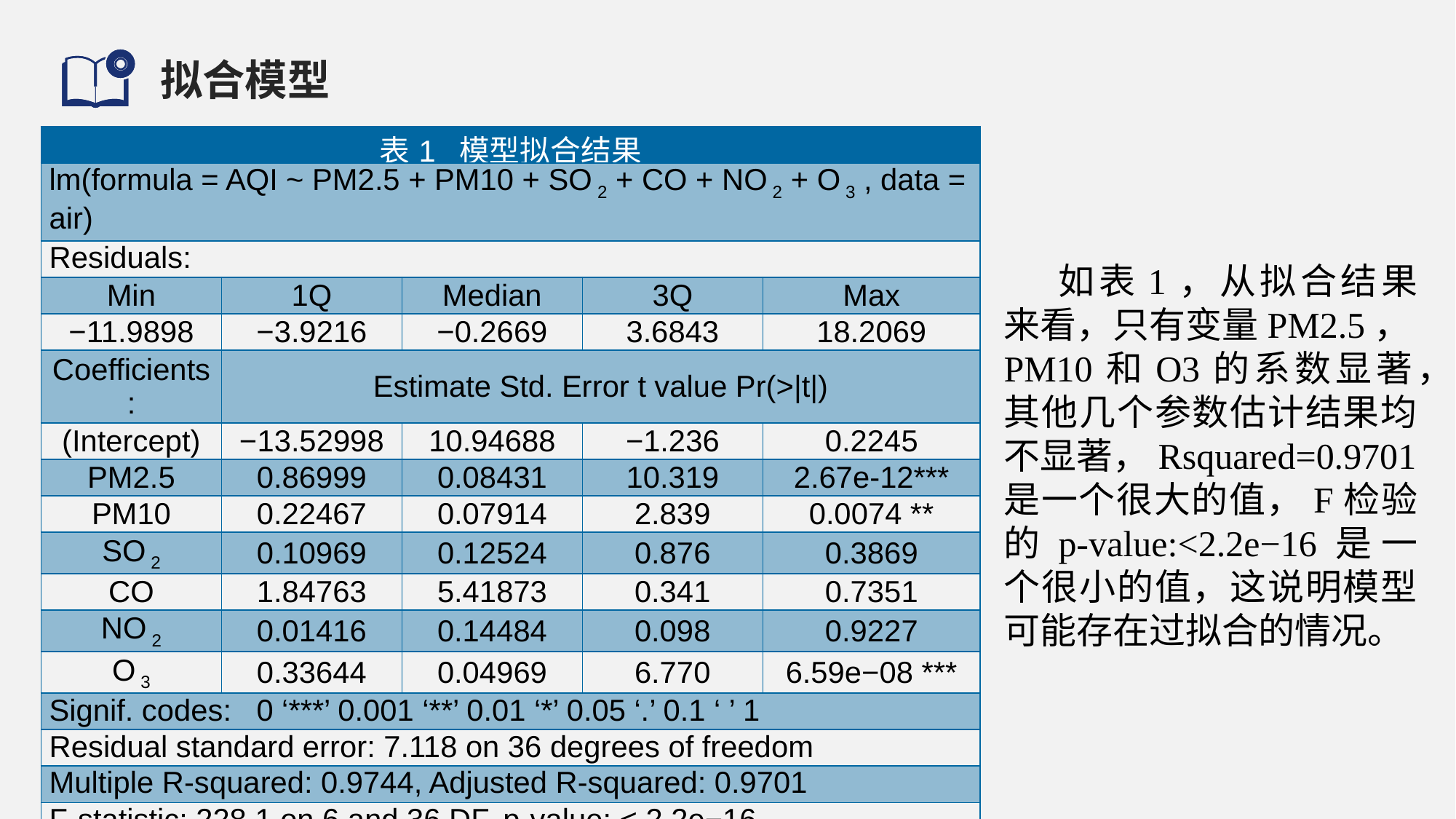

# 拟合模型

| 表1 模型拟合结果 |  |  |  |  |
| --- | --- | --- | --- | --- |
| lm(formula = AQI ~ PM2.5 + PM10 + SO 2 + CO + NO 2 + O 3 , data = air) |  |  |  |  |
| Residuals: |  |  |  |  |
| Min | 1Q | Median | 3Q | Max |
| −11.9898 | −3.9216 | −0.2669 | 3.6843 | 18.2069 |
| Coefficients: | Estimate Std. Error t value Pr(>|t|) |  |  |  |
| (Intercept) | −13.52998 | 10.94688 | −1.236 | 0.2245 |
| PM2.5 | 0.86999 | 0.08431 | 10.319 | 2.67e-12\*\*\* |
| PM10 | 0.22467 | 0.07914 | 2.839 | 0.0074 \*\* |
| SO 2 | 0.10969 | 0.12524 | 0.876 | 0.3869 |
| CO | 1.84763 | 5.41873 | 0.341 | 0.7351 |
| NO 2 | 0.01416 | 0.14484 | 0.098 | 0.9227 |
| O 3 | 0.33644 | 0.04969 | 6.770 | 6.59e−08 \*\*\* |
| Signif. codes: 0 ‘\*\*\*’ 0.001 ‘\*\*’ 0.01 ‘\*’ 0.05 ‘.’ 0.1 ‘ ’ 1 |  |  |  |  |
| Residual standard error: 7.118 on 36 degrees of freedom |  |  |  |  |
| Multiple R-squared: 0.9744, Adjusted R-squared: 0.9701 |  |  |  |  |
| F-statistic: 228.1 on 6 and 36 DF, p-value: < 2.2e−16 |  |  |  |  |
如表1，从拟合结果来看，只有变量PM2.5，PM10和O3的系数显著，其他几个参数估计结果均不显著，Rsquared=0.9701是一个很大的值，F检验的p-value:<2.2e−16是一个很小的值，这说明模型可能存在过拟合的情况。